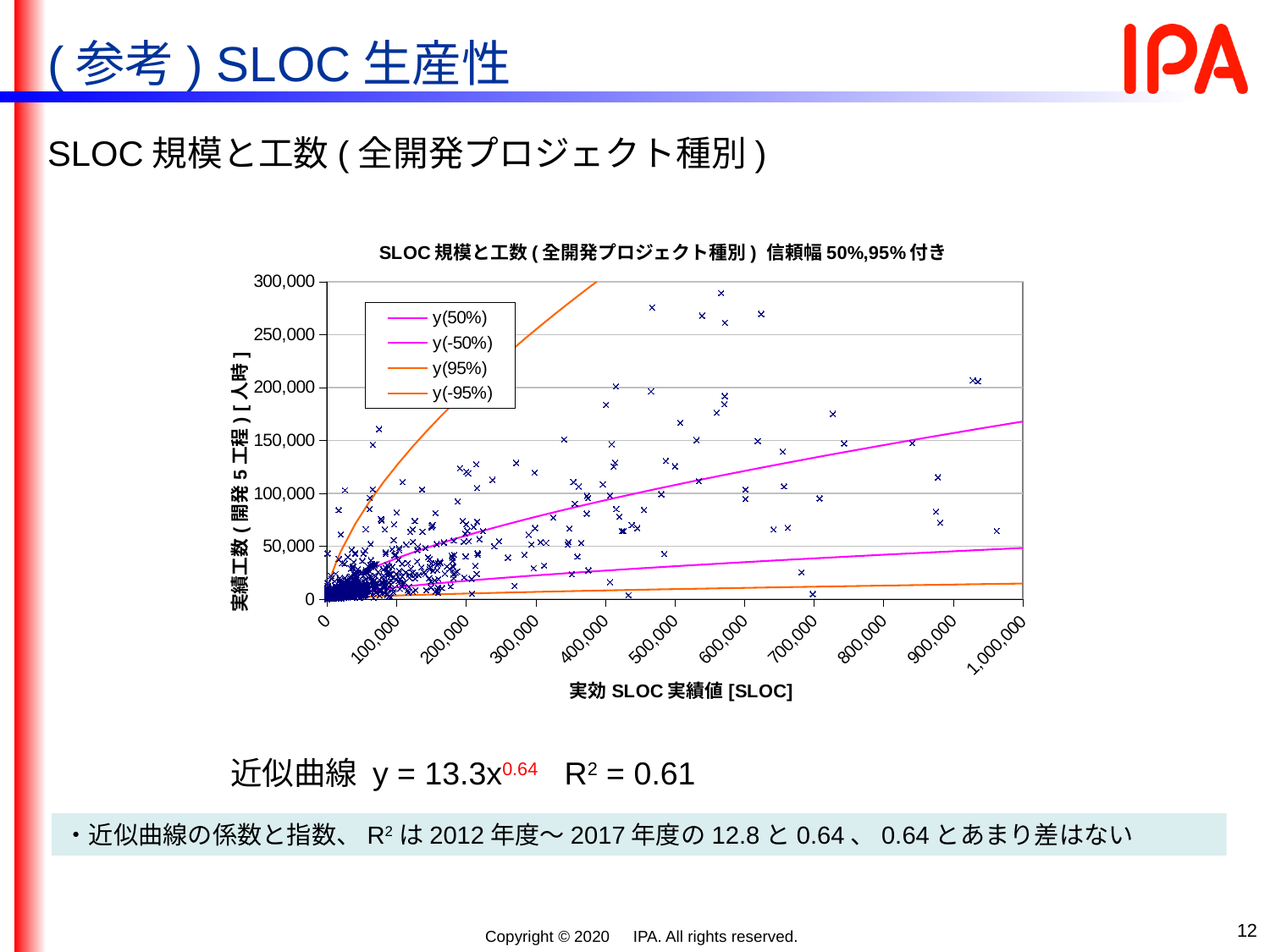

(参考) SLOC生産性
SLOC規模と工数(全開発プロジェクト種別)

### Chart: SLOC規模と工数(全開発プロジェクト種別) 信頼幅50%,95%付き

| Category |  |  |  |  |  |
|---|---|---|---|---|---|
近似曲線 y = 13.3x0.64   R2 = 0.61
・近似曲線の係数と指数、R2は2012年度～2017年度の12.8と0.64、0.64とあまり差はない
12